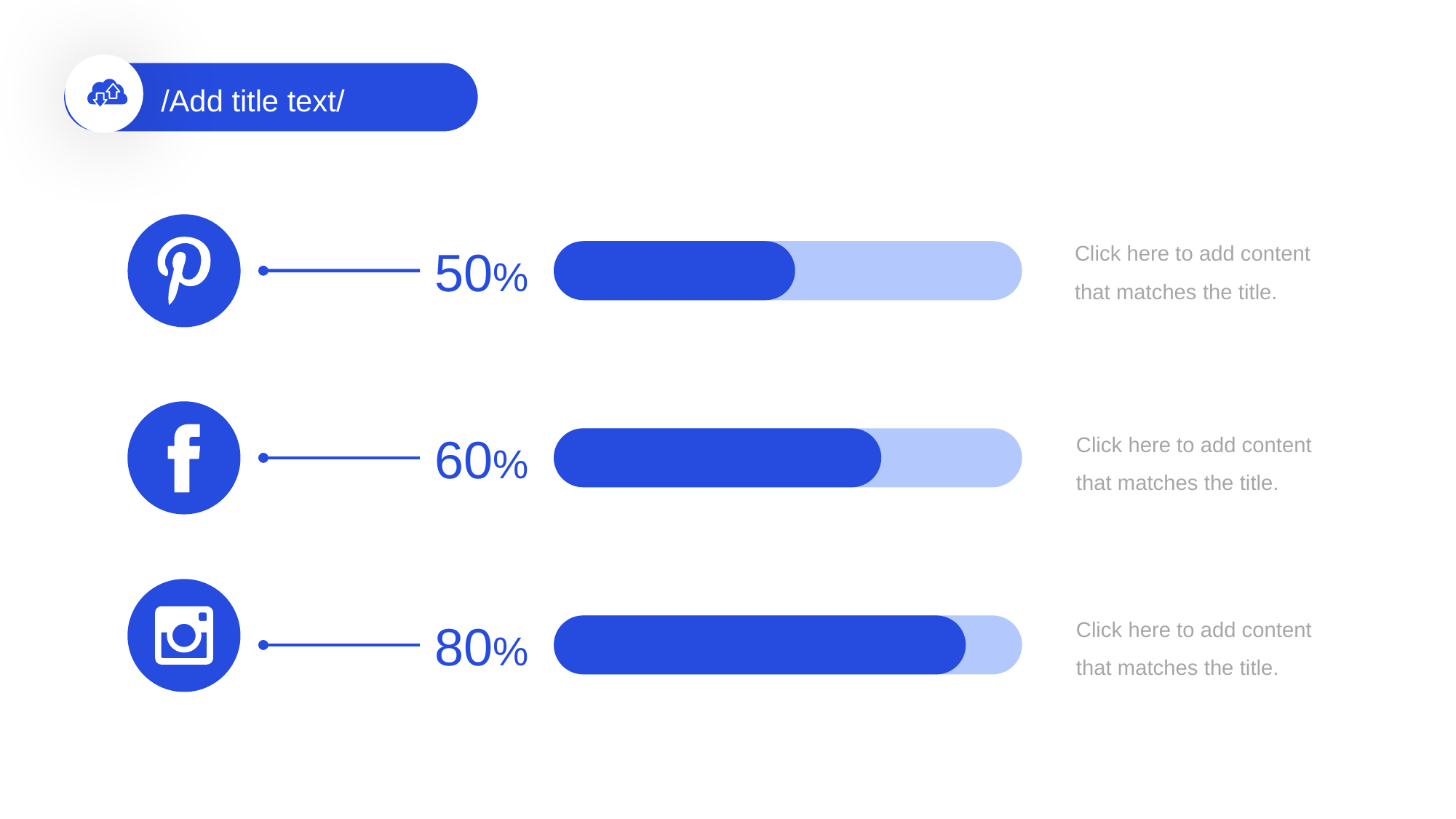

/Add title text/

Click here to add content that matches the title.
50%

60%
Click here to add content that matches the title.

Click here to add content that matches the title.
80%

PPT模板 http://www.freeppt7.com/moban/